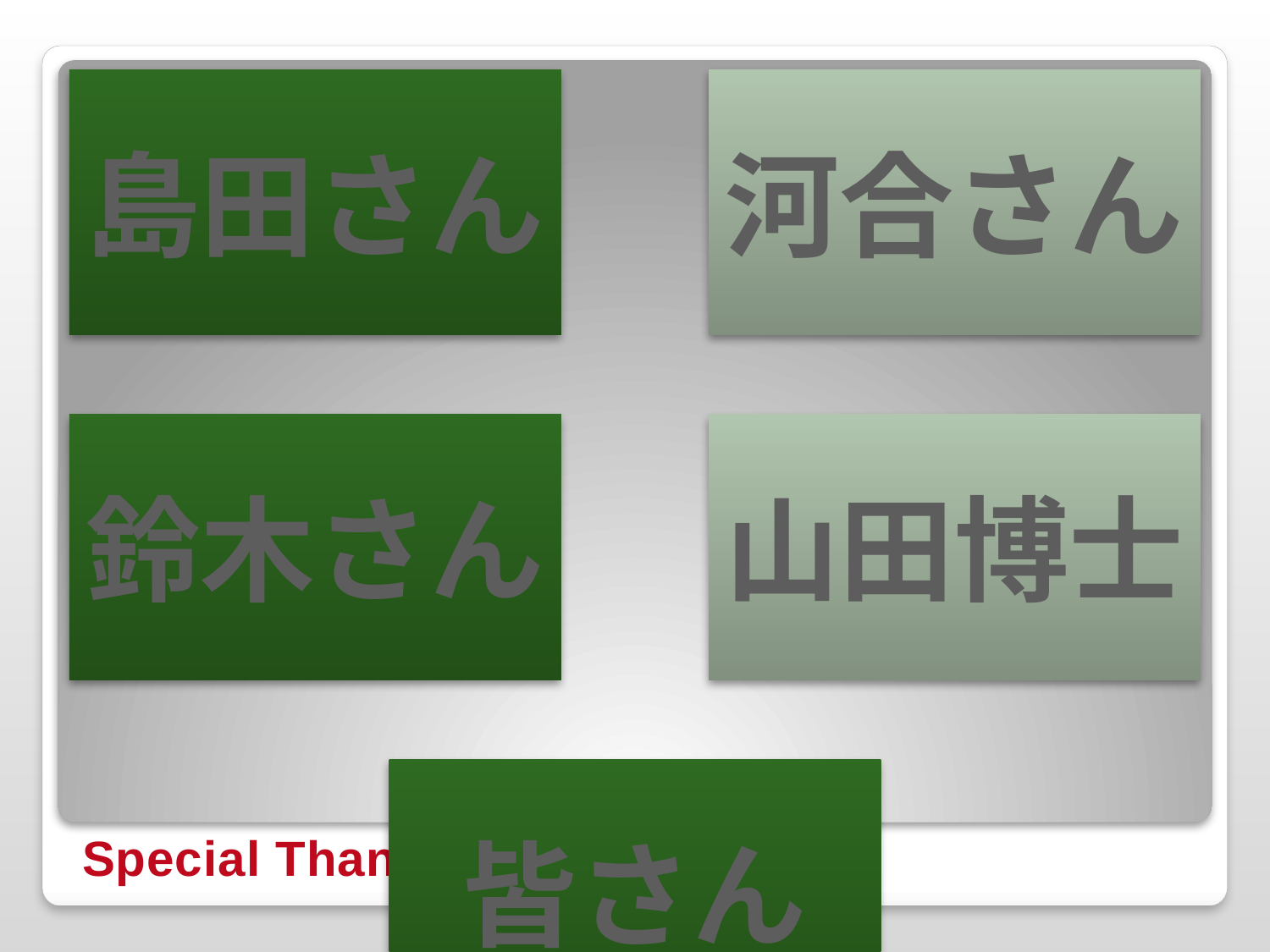

島田さん
河合さん
山田博士
皆さん
鈴木さん

# Special Thanks